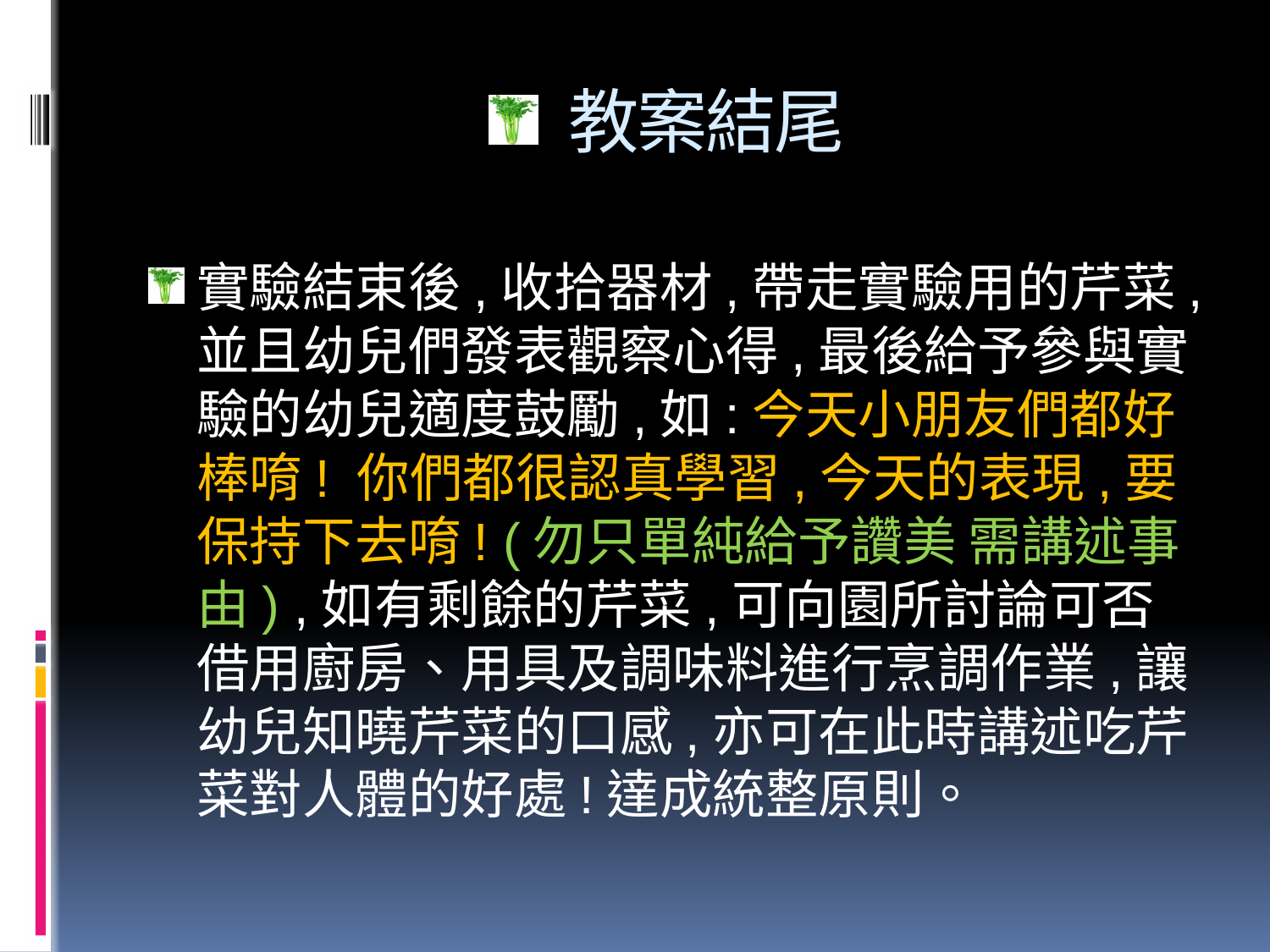

# 教案結尾
實驗結束後,收拾器材,帶走實驗用的芹菜,並且幼兒們發表觀察心得,最後給予參與實驗的幼兒適度鼓勵,如:今天小朋友們都好棒唷! 你們都很認真學習,今天的表現,要保持下去唷! (勿只單純給予讚美 需講述事由) ,如有剩餘的芹菜,可向園所討論可否借用廚房、用具及調味料進行烹調作業,讓幼兒知曉芹菜的口感,亦可在此時講述吃芹菜對人體的好處!達成統整原則。